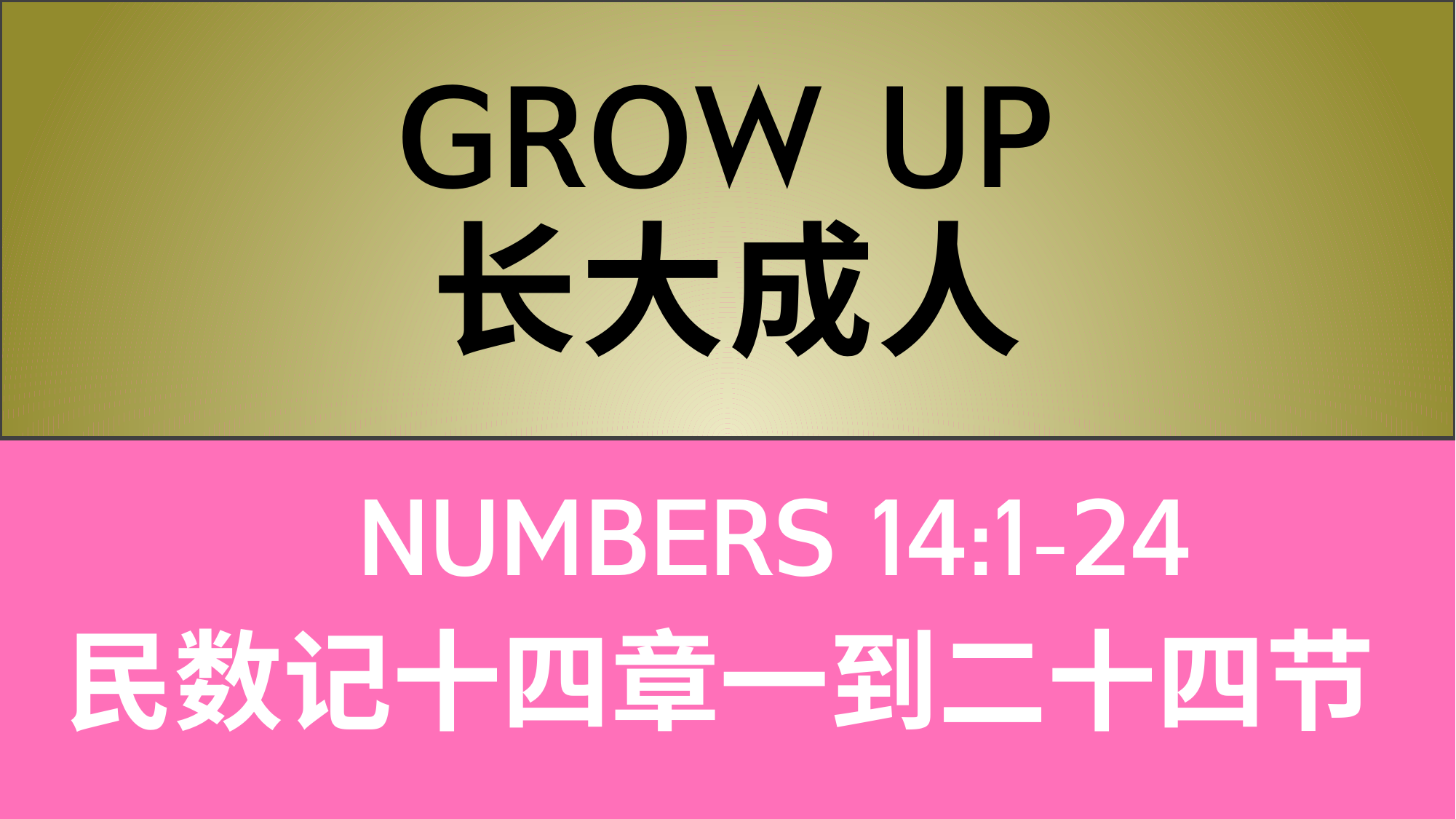

# GROW UP 长大成人
	NUMBERS 14:1-24
民数记十四章一到二十四节